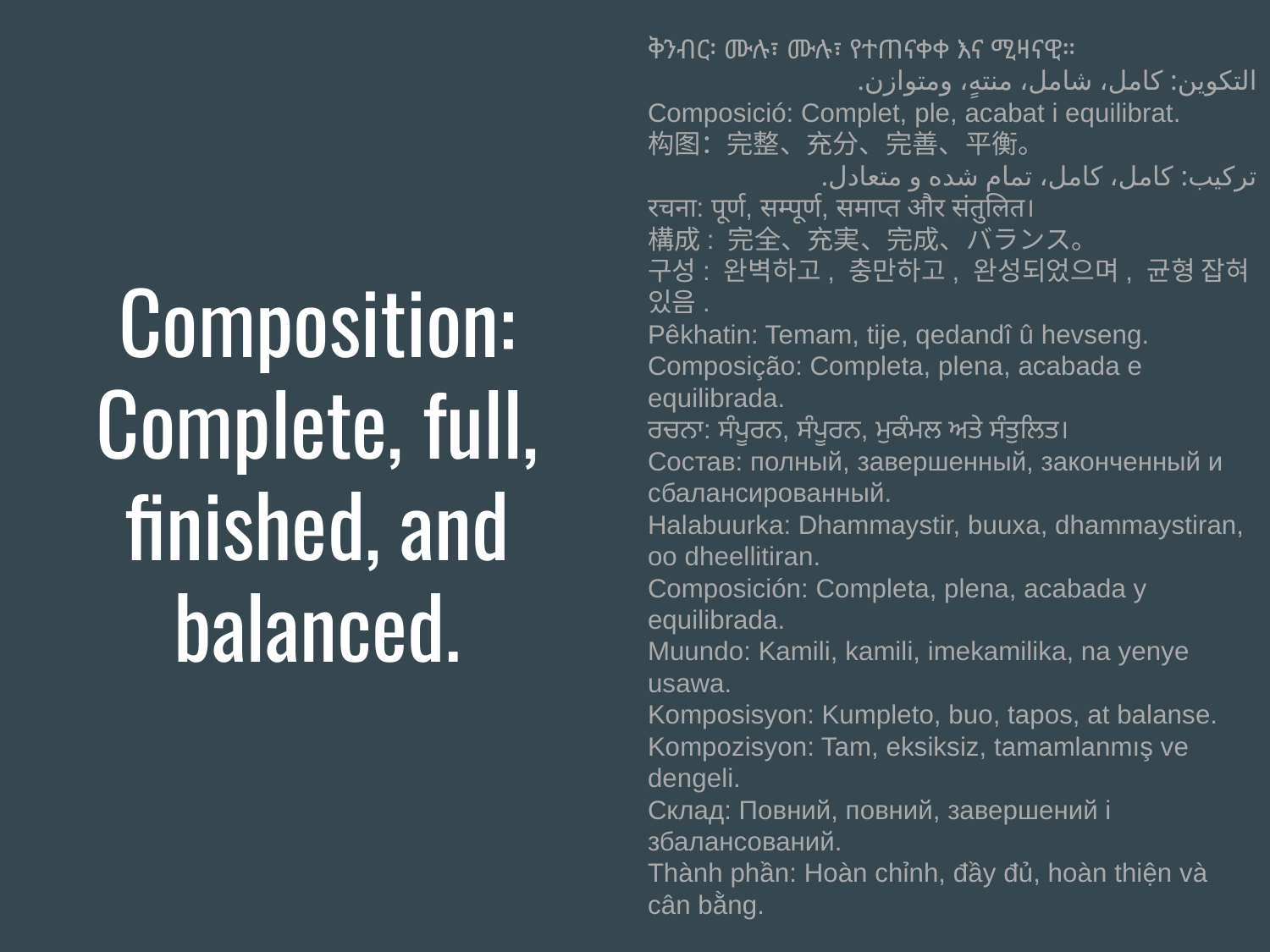

Composition: Complete, full, finished, and balanced.
ቅንብር፡ ሙሉ፣ ሙሉ፣ የተጠናቀቀ እና ሚዛናዊ።
التكوين: كامل، شامل، منتهٍ، ومتوازن.
Composició: Complet, ple, acabat i equilibrat.
构图：完整、充分、完善、平衡。
ترکیب: کامل، کامل، تمام شده و متعادل.
रचना: पूर्ण, सम्पूर्ण, समाप्त और संतुलित।
構成: 完全、充実、完成、バランス。
구성: 완벽하고, 충만하고, 완성되었으며, 균형 잡혀 있음.
Pêkhatin: Temam, tije, qedandî û hevseng.
Composição: Completa, plena, acabada e equilibrada.
ਰਚਨਾ: ਸੰਪੂਰਨ, ਸੰਪੂਰਨ, ਮੁਕੰਮਲ ਅਤੇ ਸੰਤੁਲਿਤ।
Состав: полный, завершенный, законченный и сбалансированный.
Halabuurka: Dhammaystir, buuxa, dhammaystiran, oo dheellitiran.
Composición: Completa, plena, acabada y equilibrada.
Muundo: Kamili, kamili, imekamilika, na yenye usawa.
Komposisyon: Kumpleto, buo, tapos, at balanse.
Kompozisyon: Tam, eksiksiz, tamamlanmış ve dengeli.
Склад: Повний, повний, завершений і збалансований.
Thành phần: Hoàn chỉnh, đầy đủ, hoàn thiện và cân bằng.